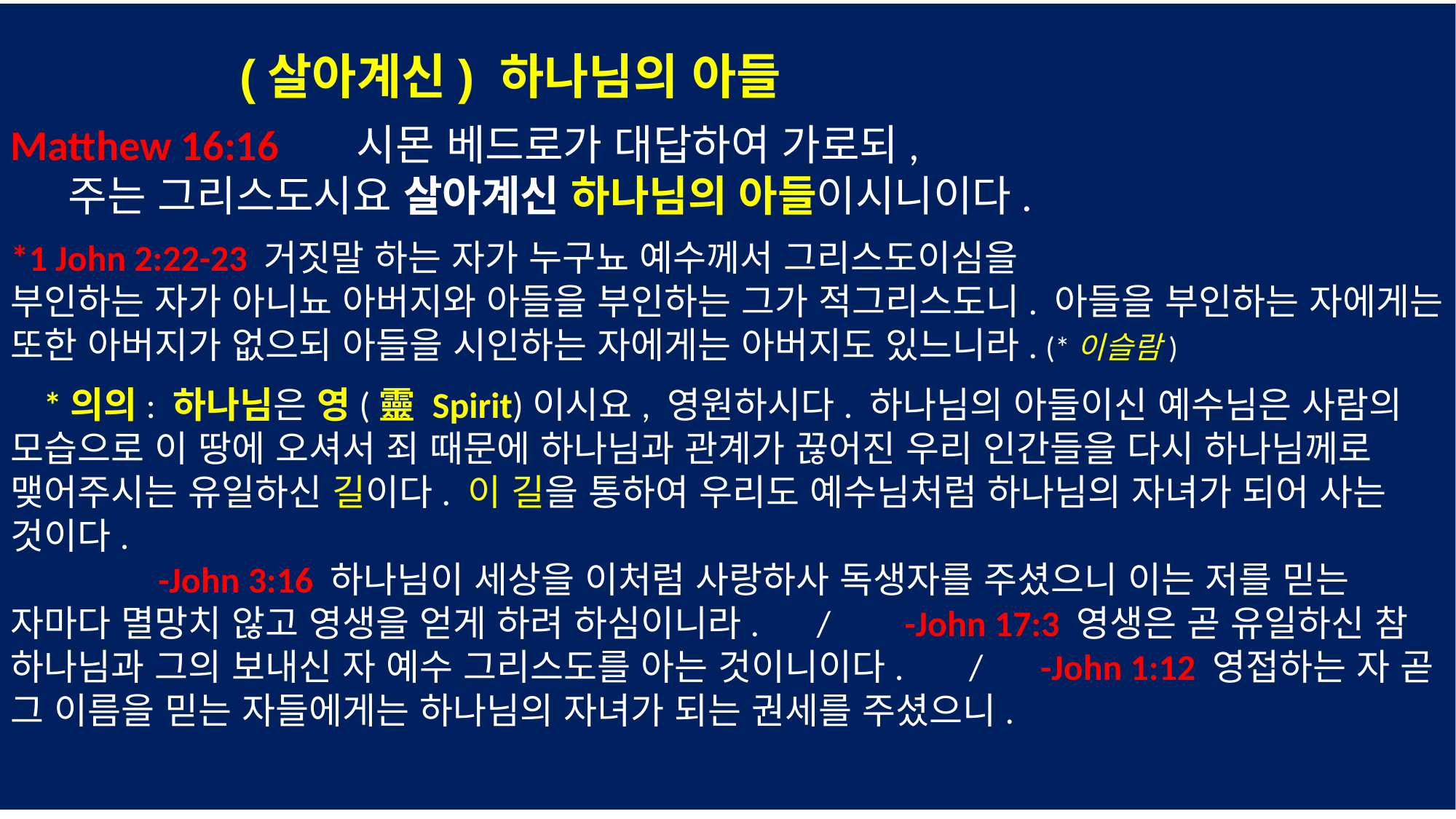

(살아계신) 하나님의 아들

Matthew 16:16       시몬 베드로가 대답하여 가로되,
    주는 그리스도시요 살아계신 하나님의 아들이시니이다.

*1 John 2:22-23 거짓말 하는 자가 누구뇨 예수께서 그리스도이심을
부인하는 자가 아니뇨 아버지와 아들을 부인하는 그가 적그리스도니. 아들을 부인하는 자에게는 또한 아버지가 없으되 아들을 시인하는 자에게는 아버지도 있느니라. (*이슬람)

    *의의: 하나님은 영(靈 Spirit)이시요, 영원하시다. 하나님의 아들이신 예수님은 사람의 모습으로 이 땅에 오셔서 죄 때문에 하나님과 관계가 끊어진 우리 인간들을 다시 하나님께로 맺어주시는 유일하신 길이다. 이 길을 통하여 우리도 예수님처럼 하나님의 자녀가 되어 사는 것이다.
                  -John 3:16 하나님이 세상을 이처럼 사랑하사 독생자를 주셨으니 이는 저를 믿는 자마다 멸망치 않고 영생을 얻게 하려 하심이니라.       /         -John 17:3 영생은 곧 유일하신 참 하나님과 그의 보내신 자 예수 그리스도를 아는 것이니이다.        /       -John 1:12 영접하는 자 곧 그 이름을 믿는 자들에게는 하나님의 자녀가 되는 권세를 주셨으니.